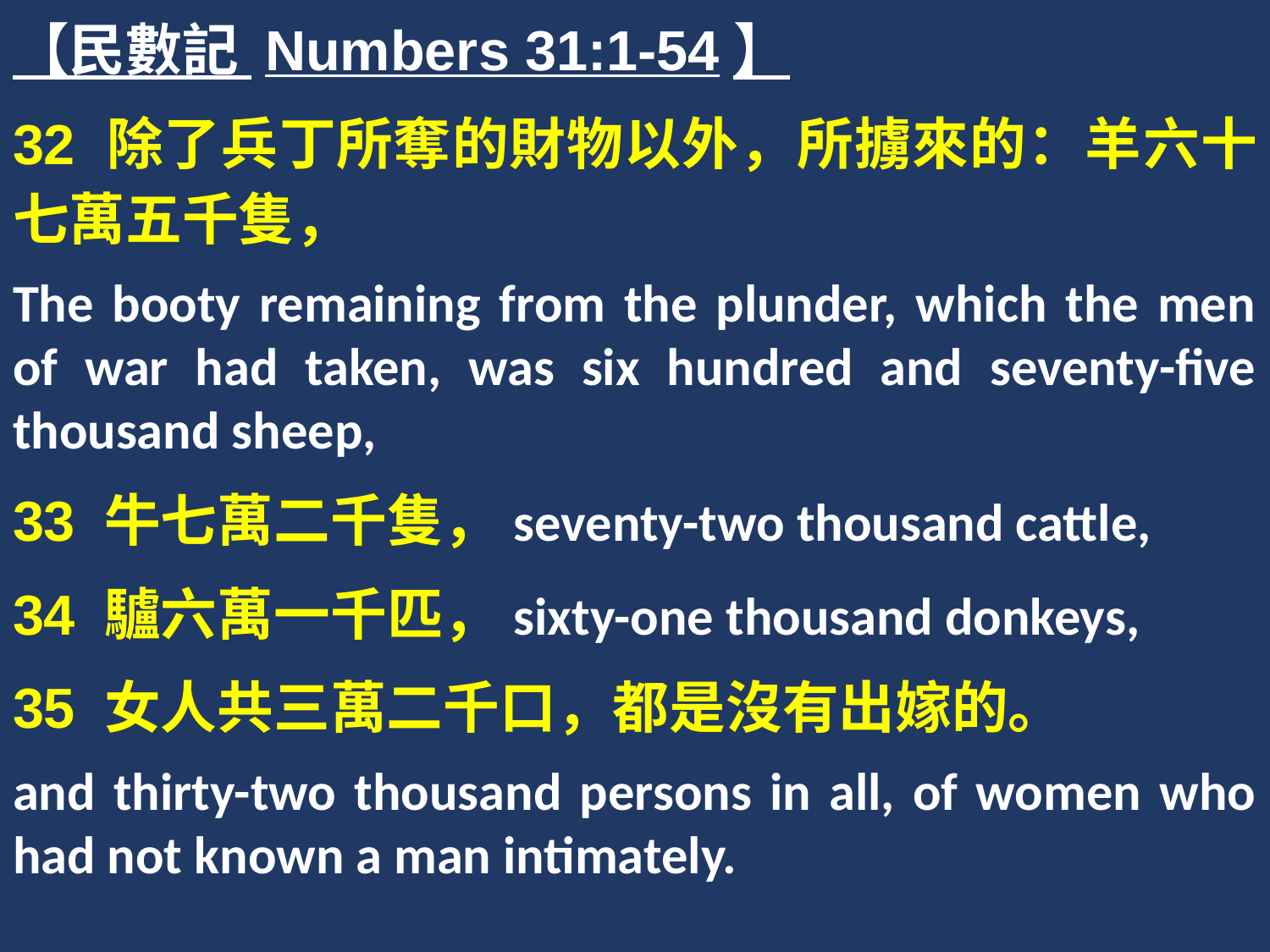

【民數記 Numbers 31:1-54】
32 除了兵丁所奪的財物以外，所擄來的：羊六十七萬五千隻，
The booty remaining from the plunder, which the men of war had taken, was six hundred and seventy-five thousand sheep,
33 牛七萬二千隻，seventy-two thousand cattle,
34 驢六萬一千匹，sixty-one thousand donkeys,
35 女人共三萬二千口，都是沒有出嫁的。
and thirty-two thousand persons in all, of women who had not known a man intimately.